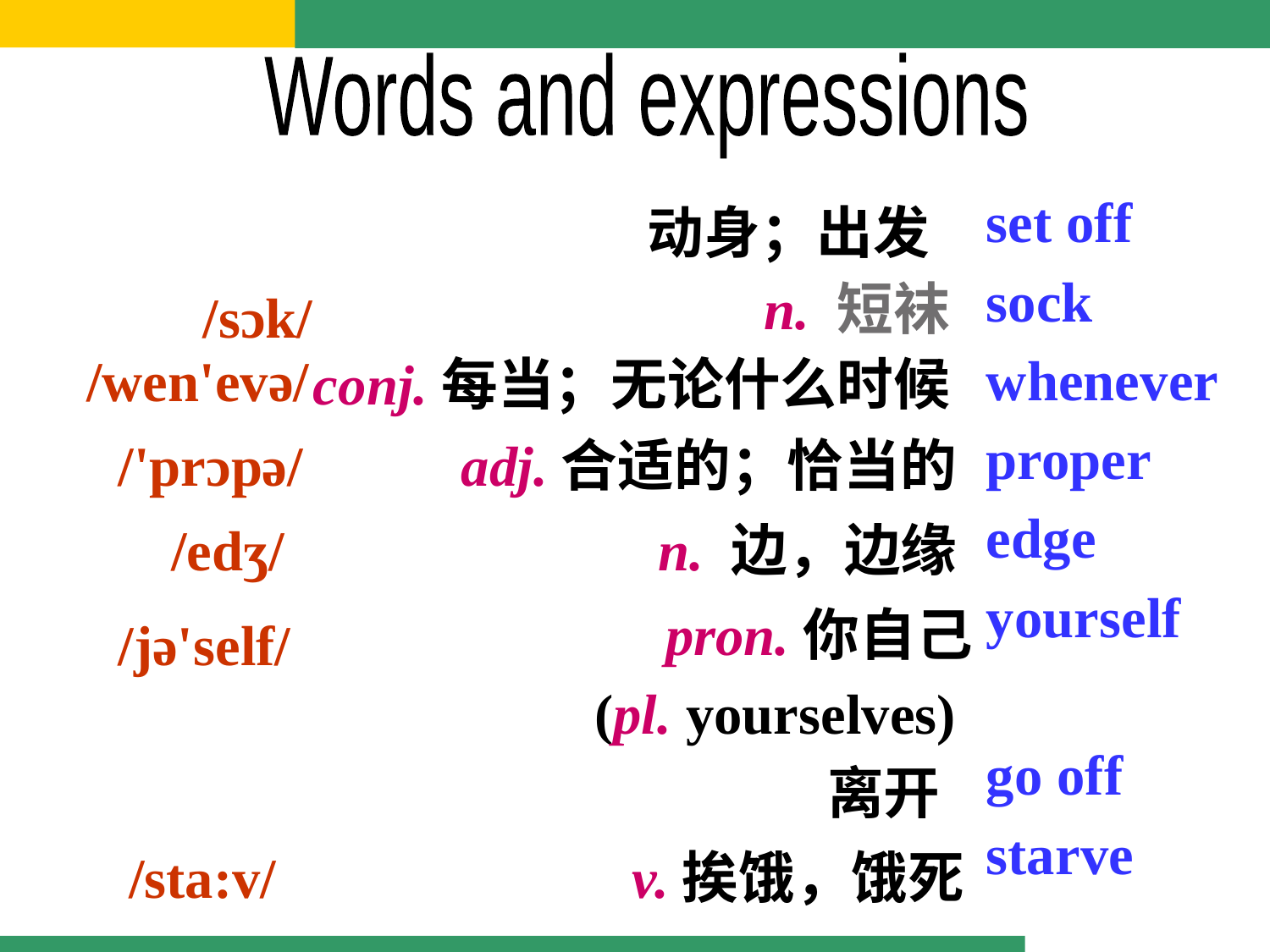

Words and expressions
set off
sock
whenever
proper
edge
yourself

go off
starve
动身；出发
/sɔk/
n. 短袜
/wen'evə/
conj.每当；无论什么时候
/'prɔpə/
adj.合适的；恰当的
/edʒ/
n. 边，边缘
     pron.你自己
(pl. yourselves)
/jə'self/
离开
/sta:v/
v.挨饿，饿死